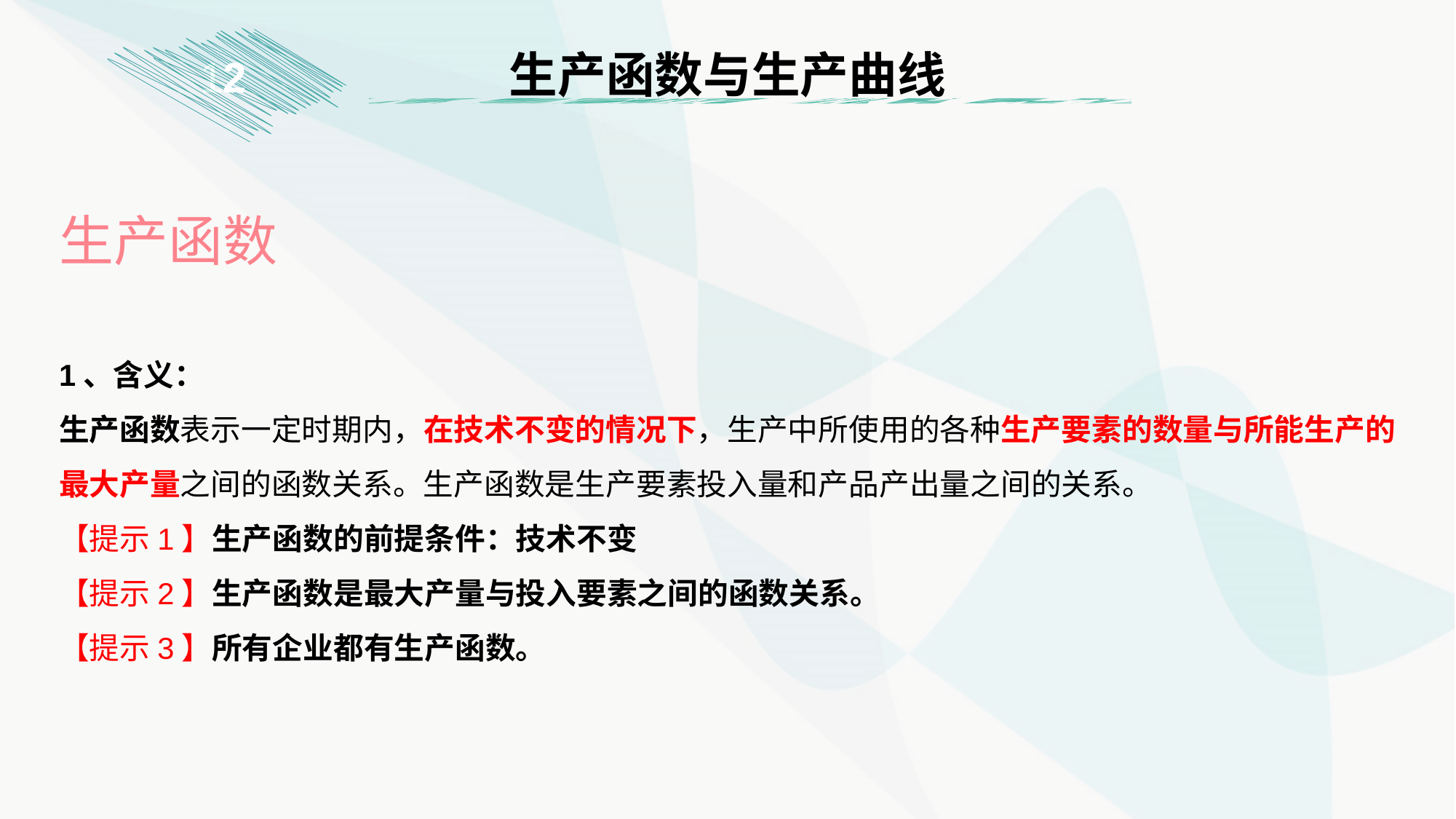

生产函数与生产曲线
1
2
生产函数

1、含义：
生产函数表示一定时期内，在技术不变的情况下，生产中所使用的各种生产要素的数量与所能生产的最大产量之间的函数关系。生产函数是生产要素投入量和产品产出量之间的关系。
【提示1】生产函数的前提条件：技术不变
【提示2】生产函数是最大产量与投入要素之间的函数关系。
【提示3】所有企业都有生产函数。